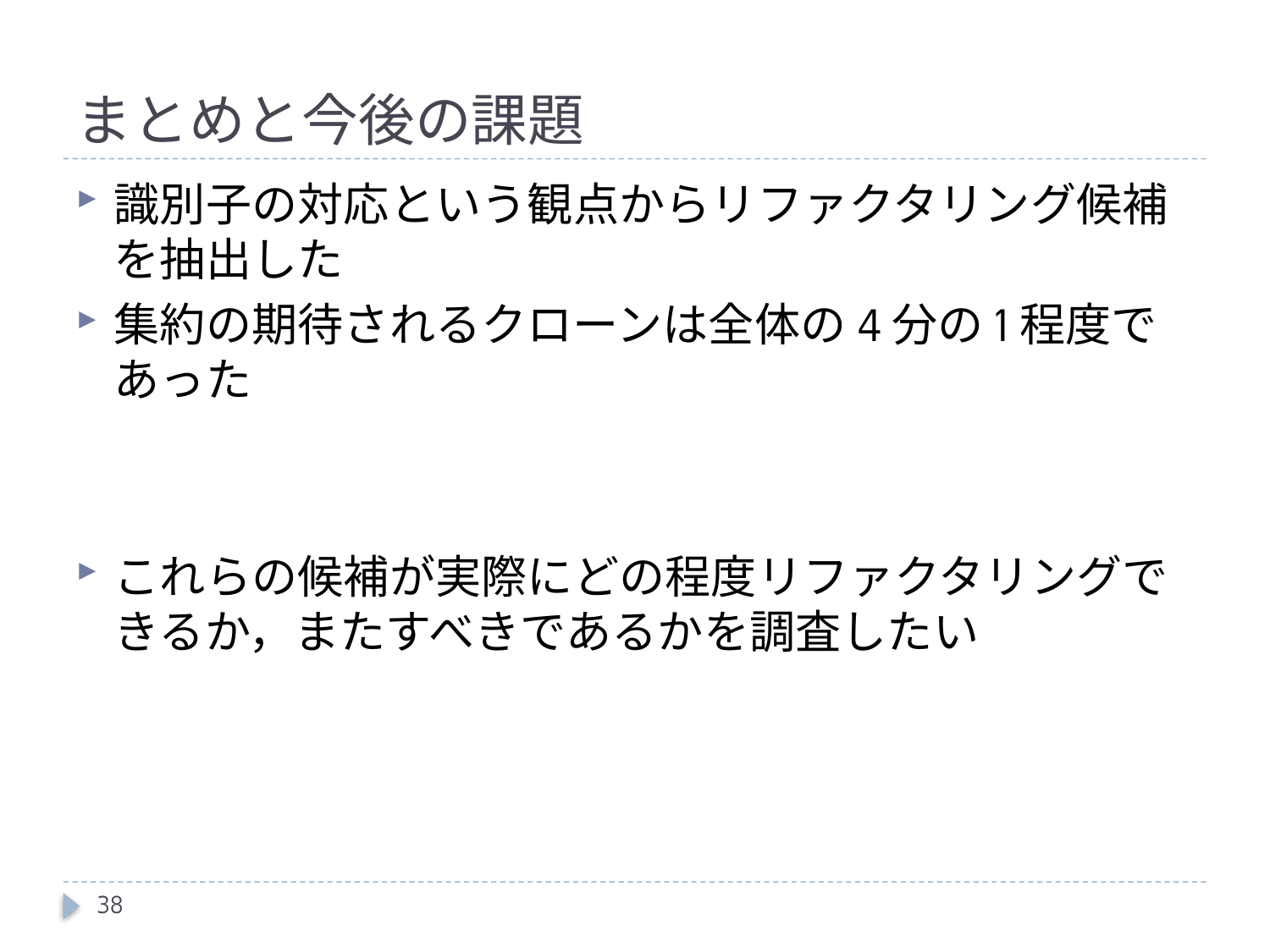

# まとめと今後の課題
識別子の対応という観点からリファクタリング候補を抽出した
集約の期待されるクローンは全体の4分の1程度であった

これらの候補が実際にどの程度リファクタリングできるか，またすべきであるかを調査したい
38